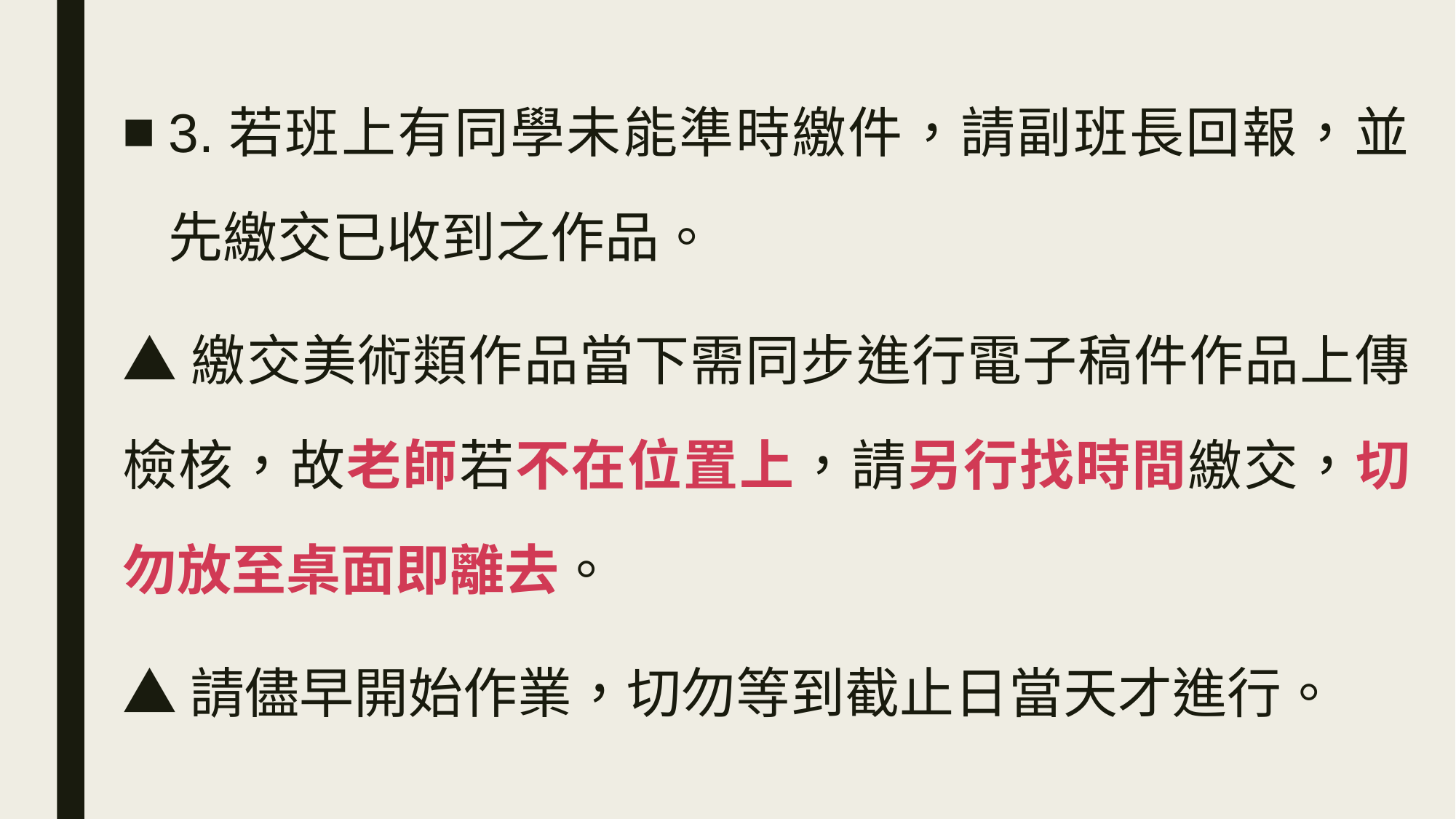

3.若班上有同學未能準時繳件，請副班長回報，並先繳交已收到之作品。
▲繳交美術類作品當下需同步進行電子稿件作品上傳檢核，故老師若不在位置上，請另行找時間繳交，切勿放至桌面即離去。
▲請儘早開始作業，切勿等到截止日當天才進行。